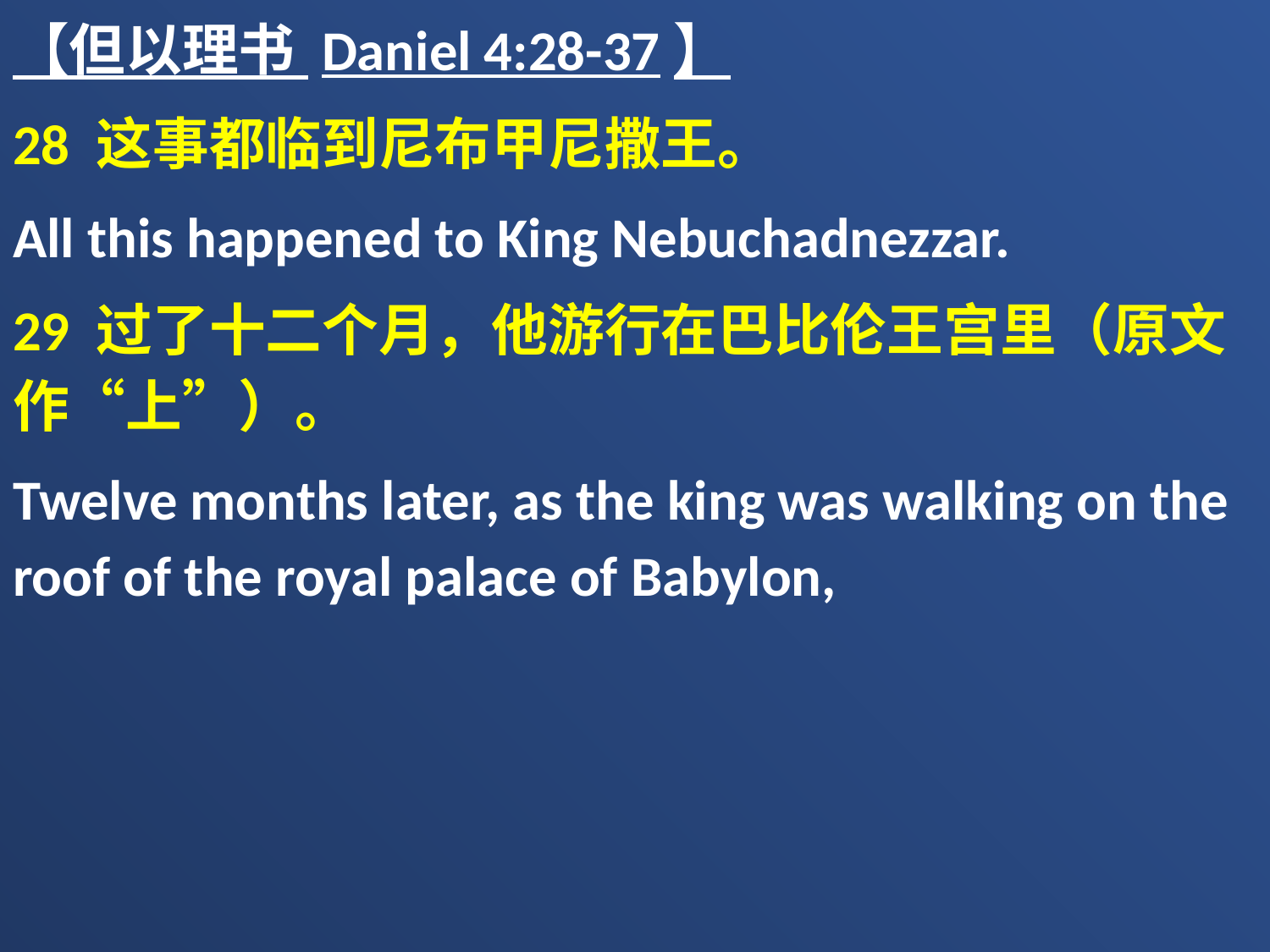

【但以理书 Daniel 4:28-37】
28 这事都临到尼布甲尼撒王。
All this happened to King Nebuchadnezzar.
29 过了十二个月，他游行在巴比伦王宫里（原文作“上”）。
Twelve months later, as the king was walking on the roof of the royal palace of Babylon,